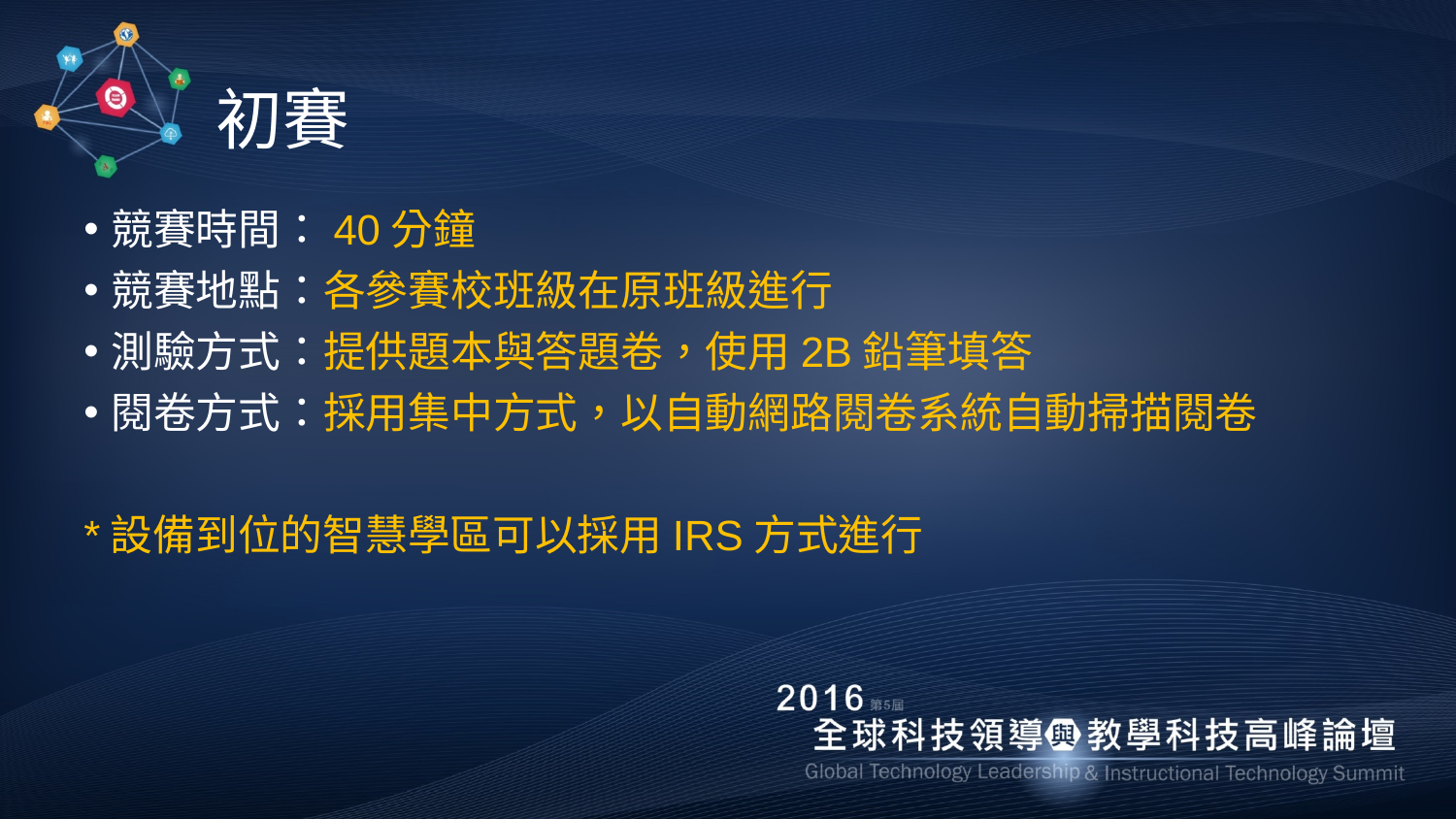

# 初賽
競賽時間：40分鐘
競賽地點：各參賽校班級在原班級進行
測驗方式：提供題本與答題卷，使用2B鉛筆填答
閱卷方式：採用集中方式，以自動網路閱卷系統自動掃描閱卷

*設備到位的智慧學區可以採用IRS方式進行